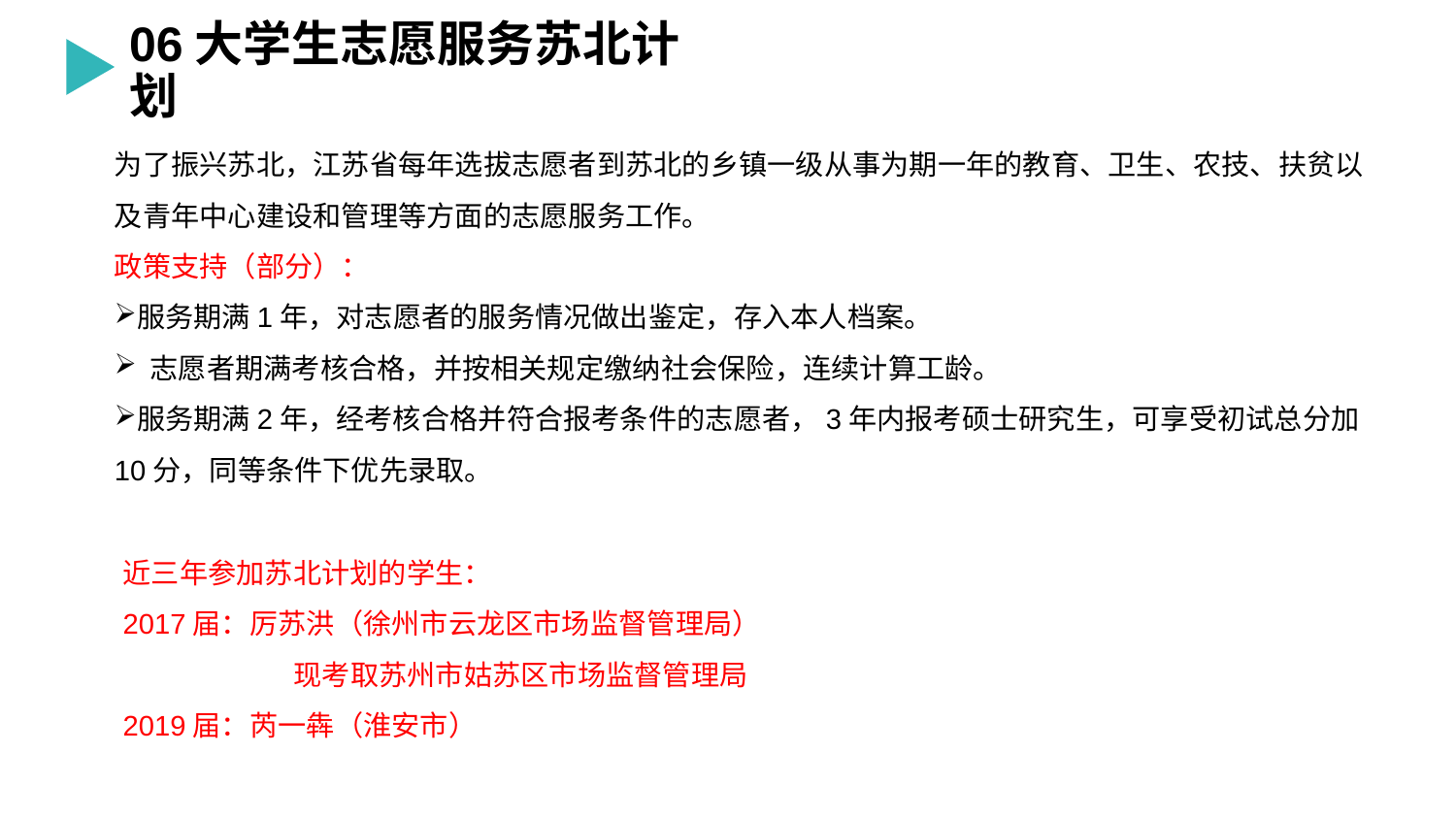

# 06大学生志愿服务苏北计划

为了振兴苏北，江苏省每年选拔志愿者到苏北的乡镇一级从事为期一年的教育、卫生、农技、扶贫以及青年中心建设和管理等方面的志愿服务工作。
政策支持（部分）：
服务期满1年，对志愿者的服务情况做出鉴定，存入本人档案。
 志愿者期满考核合格，并按相关规定缴纳社会保险，连续计算工龄。
服务期满2年，经考核合格并符合报考条件的志愿者，3年内报考硕士研究生，可享受初试总分加10分，同等条件下优先录取。
近三年参加苏北计划的学生：
2017届：厉苏洪（徐州市云龙区市场监督管理局）
                          现考取苏州市姑苏区市场监督管理局
2019届：芮一犇（淮安市）